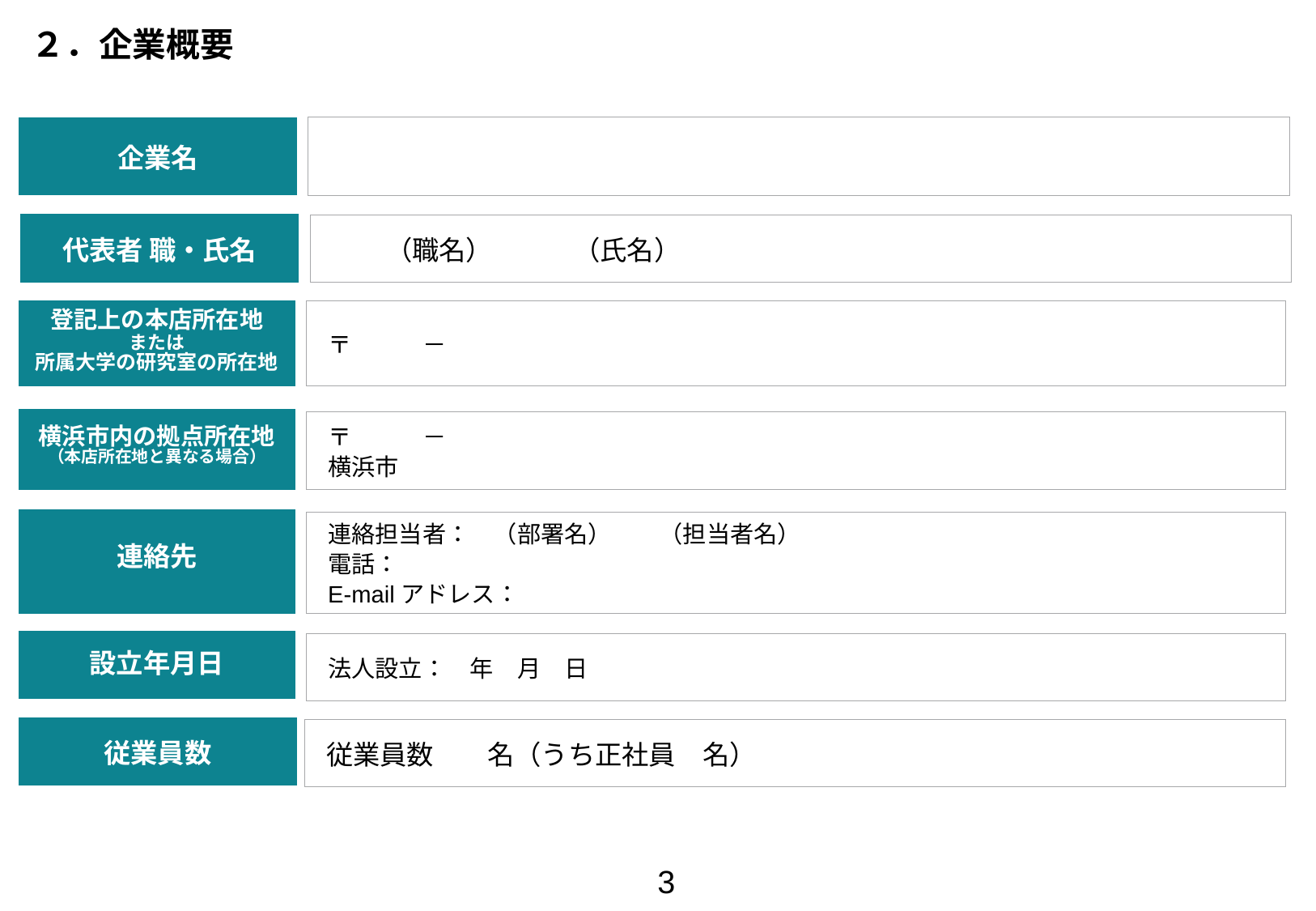

２．企業概要

企業名
代表者 職・氏名
　　（職名）　　　（氏名）
登記上の本店所在地
または
所属大学の研究室の所在地
〒　　　－
横浜市内の拠点所在地
（本店所在地と異なる場合）
〒　　　－
横浜市
連絡先
連絡担当者：　（部署名）　　（担当者名）
電話：
E-mailアドレス：
設立年月日
法人設立：　年　月　日
従業員数
従業員数　　名（うち正社員　名）
3